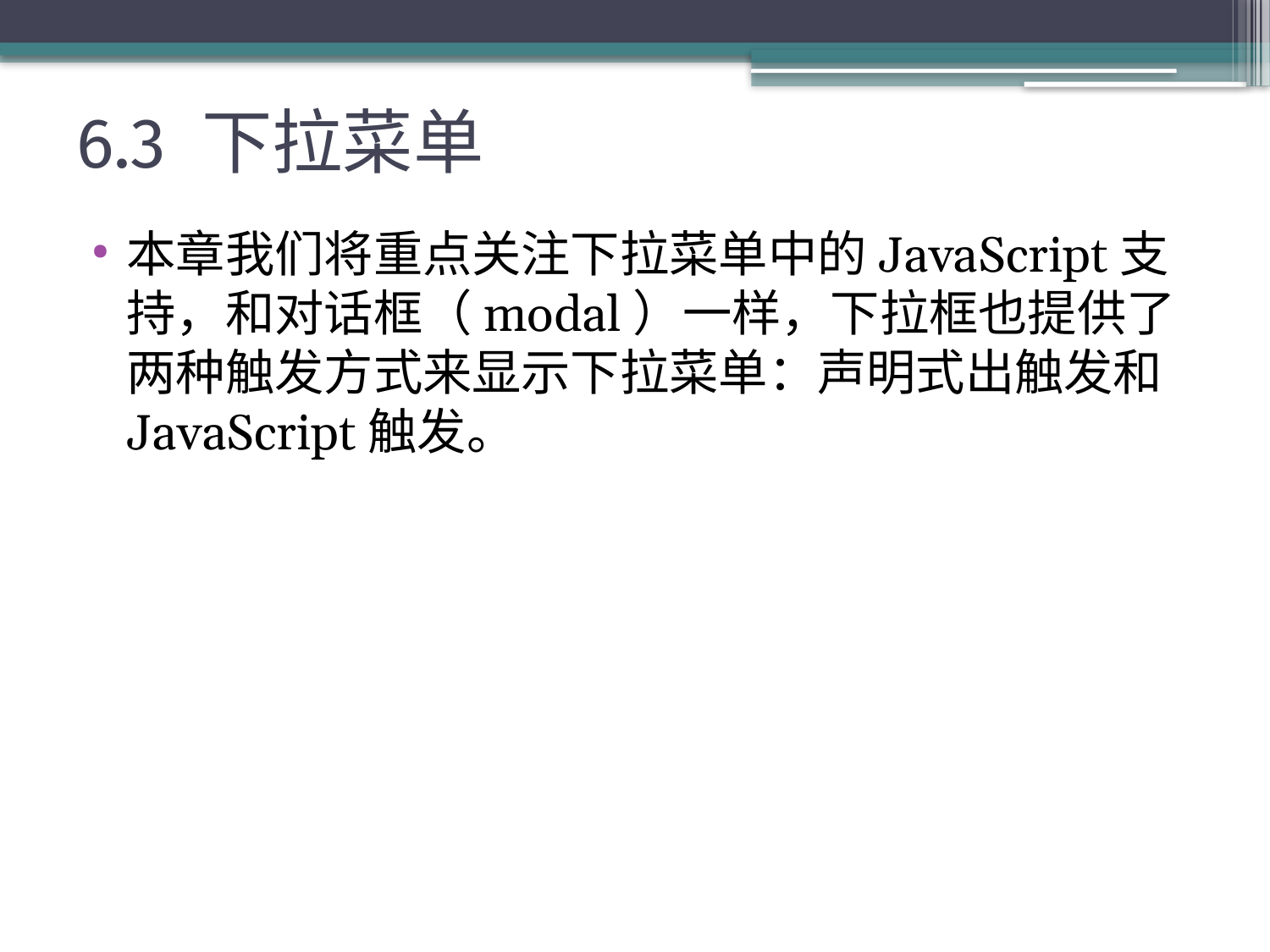

# 6.3 下拉菜单
本章我们将重点关注下拉菜单中的JavaScript支持，和对话框（modal）一样，下拉框也提供了两种触发方式来显示下拉菜单：声明式出触发和JavaScript触发。